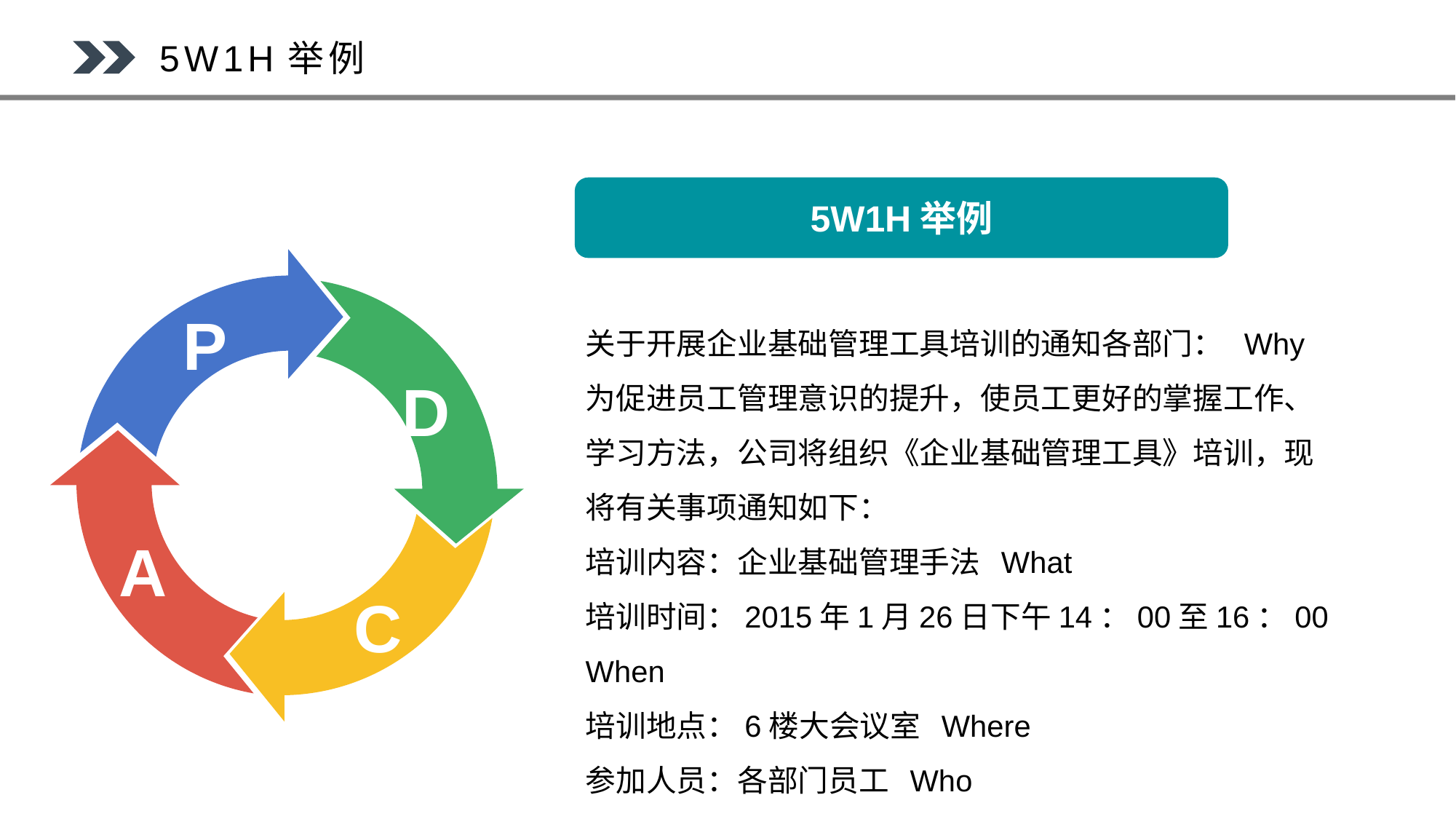

5W1H举例

5W1H举例
P
D
关于开展企业基础管理工具培训的通知各部门：  Why
为促进员工管理意识的提升，使员工更好的掌握工作、学习方法，公司将组织《企业基础管理工具》培训，现将有关事项通知如下：
培训内容：企业基础管理手法  What
培训时间：2015年1月26日下午14：00至16：00  When
培训地点：6楼大会议室  Where
参加人员：各部门员工  Who
A
C